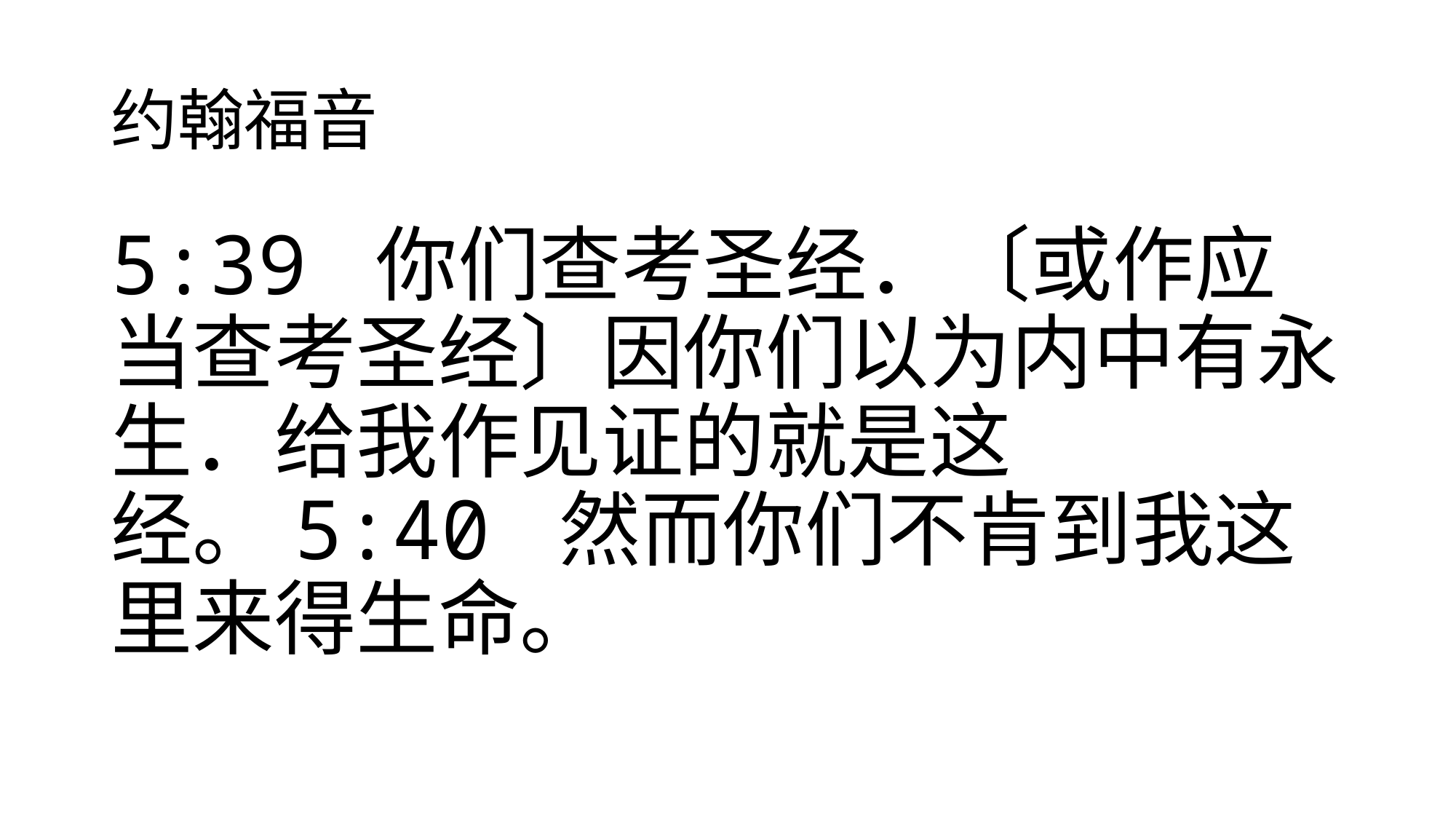

# 约翰福音
5:39 你们查考圣经．〔或作应当查考圣经〕因你们以为内中有永生．给我作见证的就是这经。5:40 然而你们不肯到我这里来得生命。